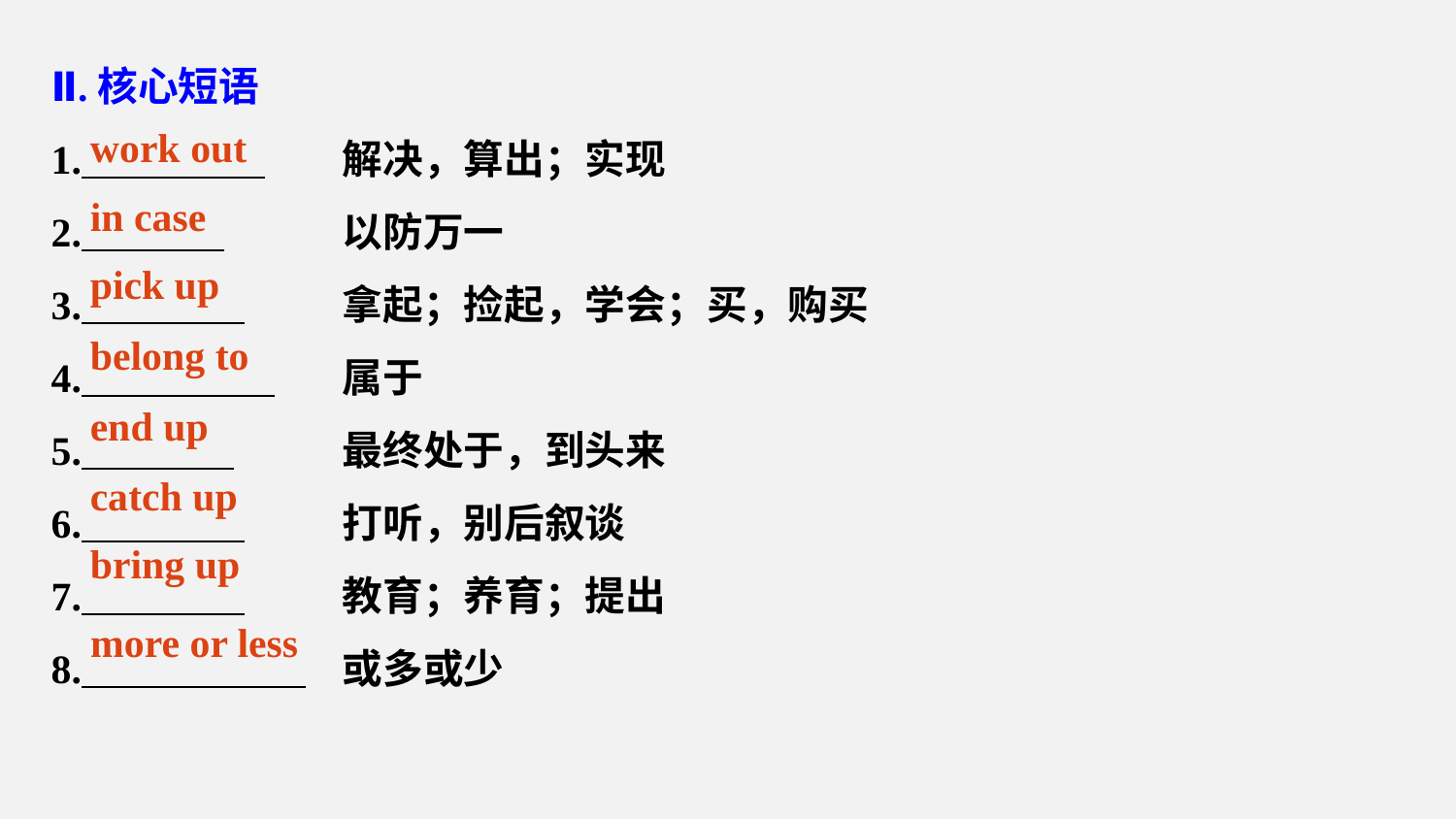

Ⅱ.核心短语
1.                   	解决，算出；实现
2.               	以防万一
3.                 	拿起；捡起，学会；买，购买
4.                    	属于
5.                	最终处于，到头来
6.                	打听，别后叙谈
7.                	教育；养育；提出
8.                       	或多或少
work out
in case
pick up
belong to
end up
catch up
bring up
more or less